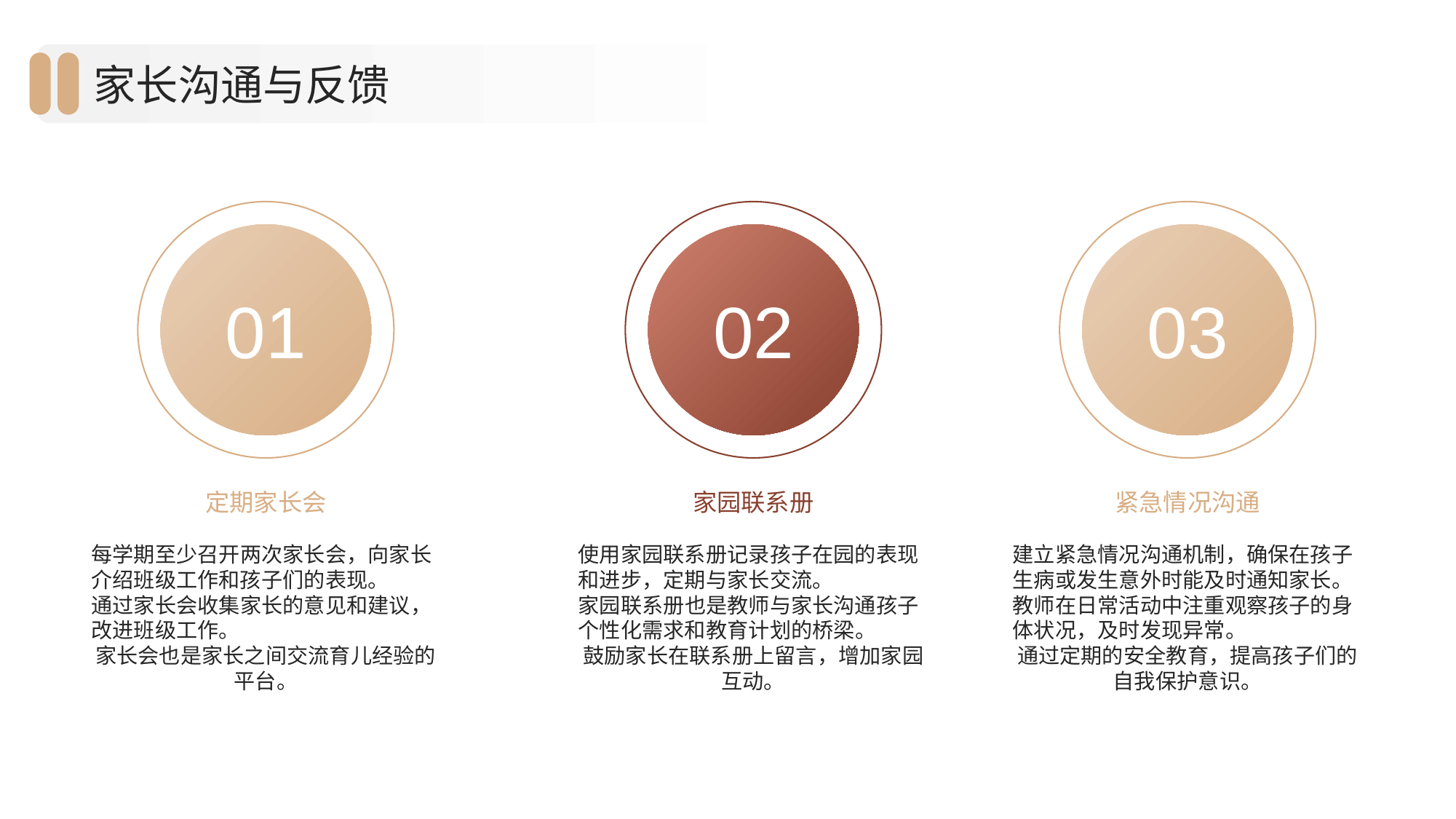

家长沟通与反馈

01
02
03
定期家长会
家园联系册
紧急情况沟通
每学期至少召开两次家长会，向家长介绍班级工作和孩子们的表现。
通过家长会收集家长的意见和建议，改进班级工作。
家长会也是家长之间交流育儿经验的平台。
使用家园联系册记录孩子在园的表现和进步，定期与家长交流。
家园联系册也是教师与家长沟通孩子个性化需求和教育计划的桥梁。
鼓励家长在联系册上留言，增加家园互动。
建立紧急情况沟通机制，确保在孩子生病或发生意外时能及时通知家长。
教师在日常活动中注重观察孩子的身体状况，及时发现异常。
通过定期的安全教育，提高孩子们的自我保护意识。